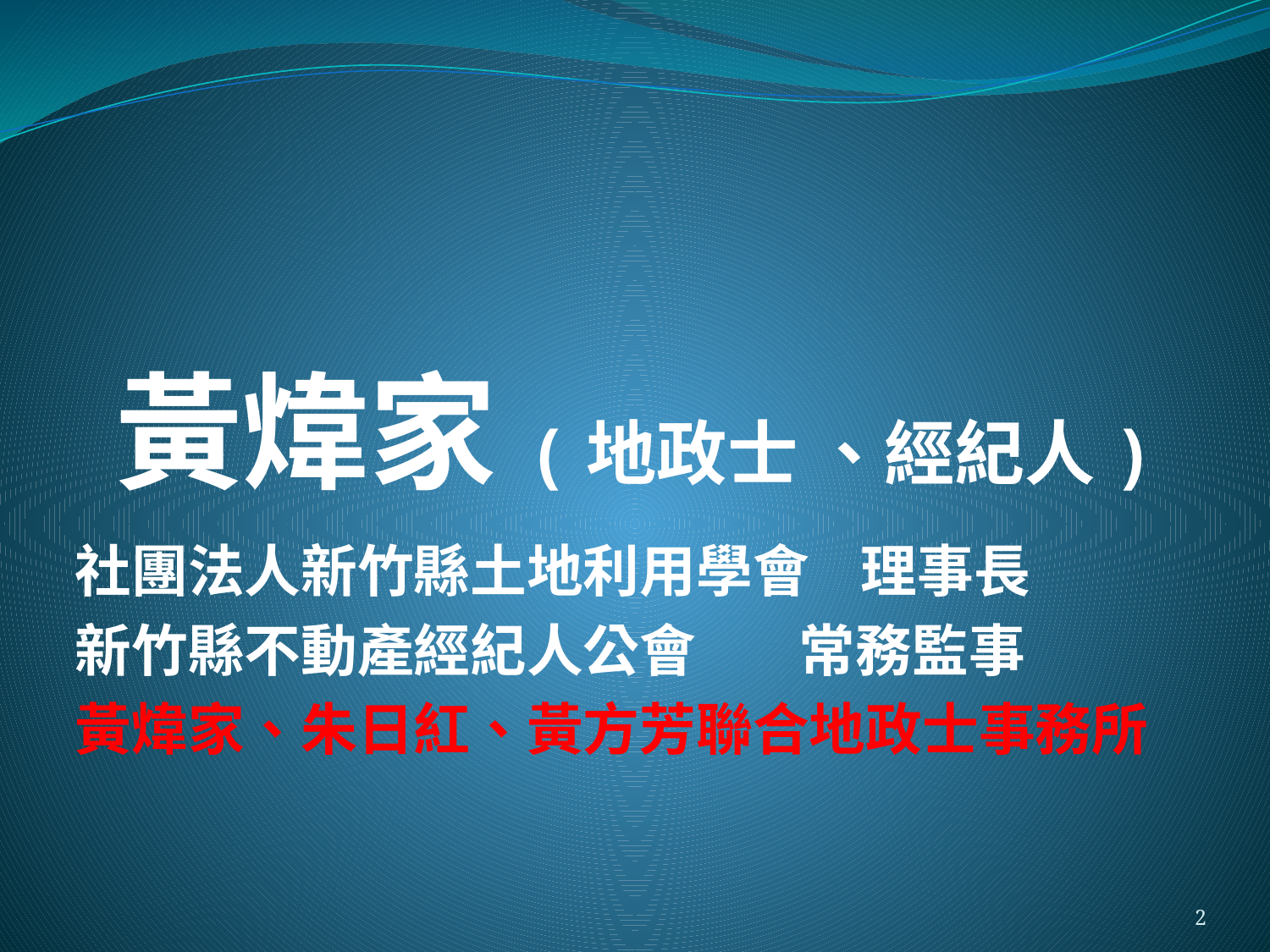

黃煒家(地政士 、經紀人)

    社團法人新竹縣土地利用學會    理事長
    新竹縣不動產經紀人公會        常務監事
    黃煒家、朱日紅、黃方芳聯合地政士事務所

2